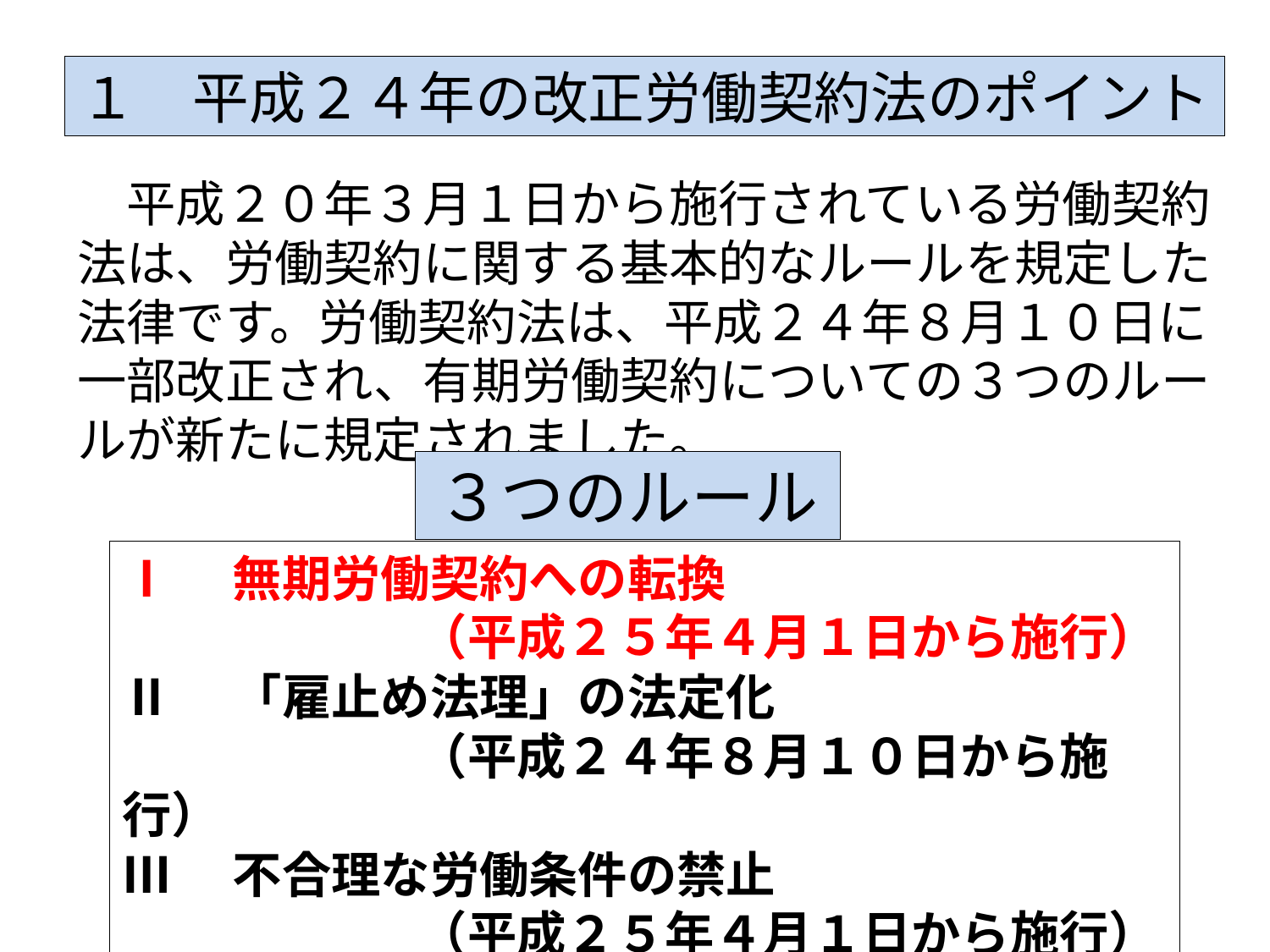

１　平成２４年の改正労働契約法のポイント
　平成２０年３月１日から施行されている労働契約法は、労働契約に関する基本的なルールを規定した法律です。労働契約法は、平成２４年８月１０日に一部改正され、有期労働契約についての３つのルールが新たに規定されました。
３つのルール
Ⅰ　無期労働契約への転換
　　　　　　（平成２５年４月１日から施行）
Ⅱ　「雇止め法理」の法定化
　　　　　　（平成２４年８月１０日から施行）
Ⅲ　不合理な労働条件の禁止
　　　　　　（平成２５年４月１日から施行）